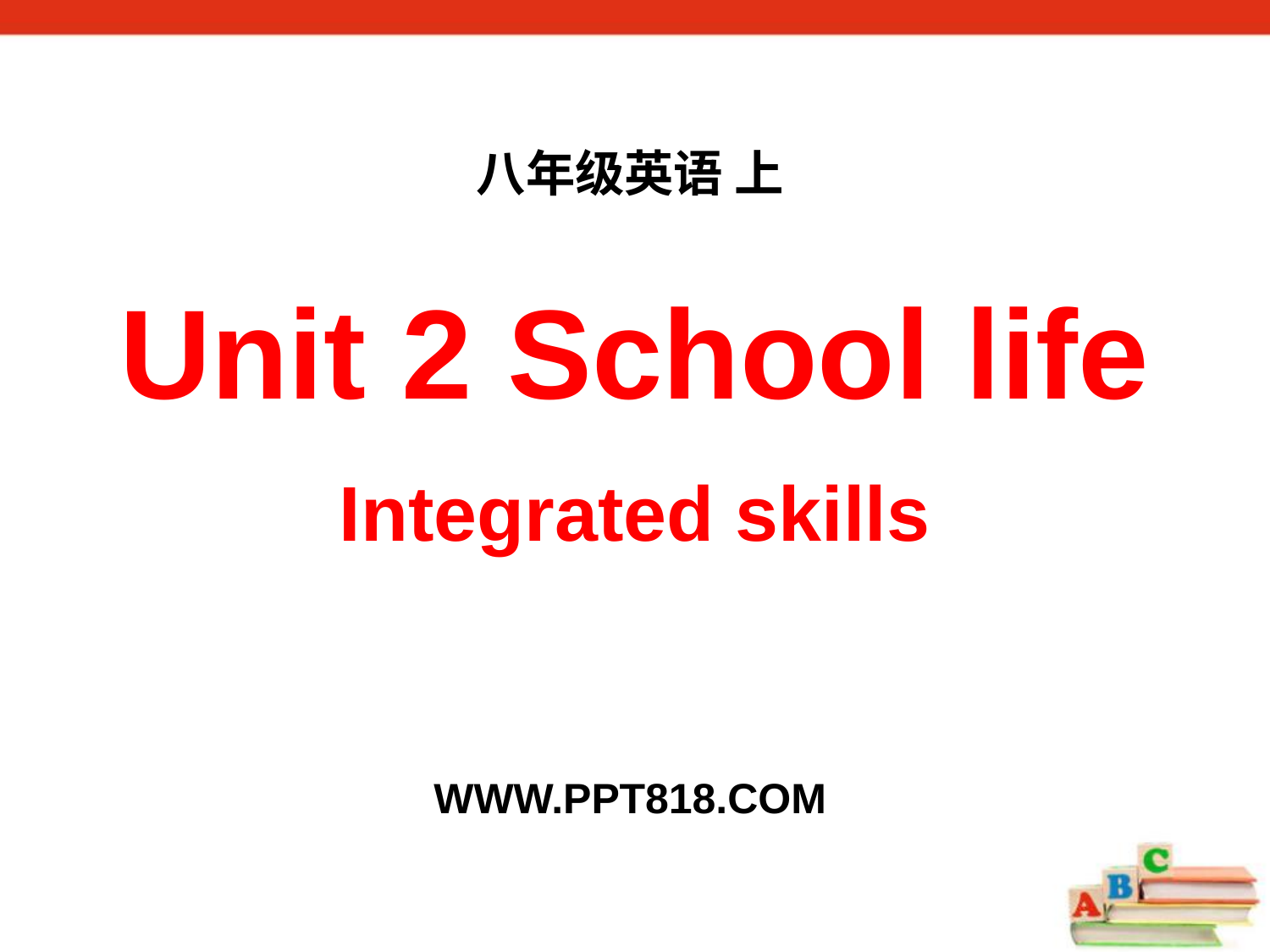

八年级英语 上
Unit 2 School life
Integrated skills

WWW.PPT818.COM